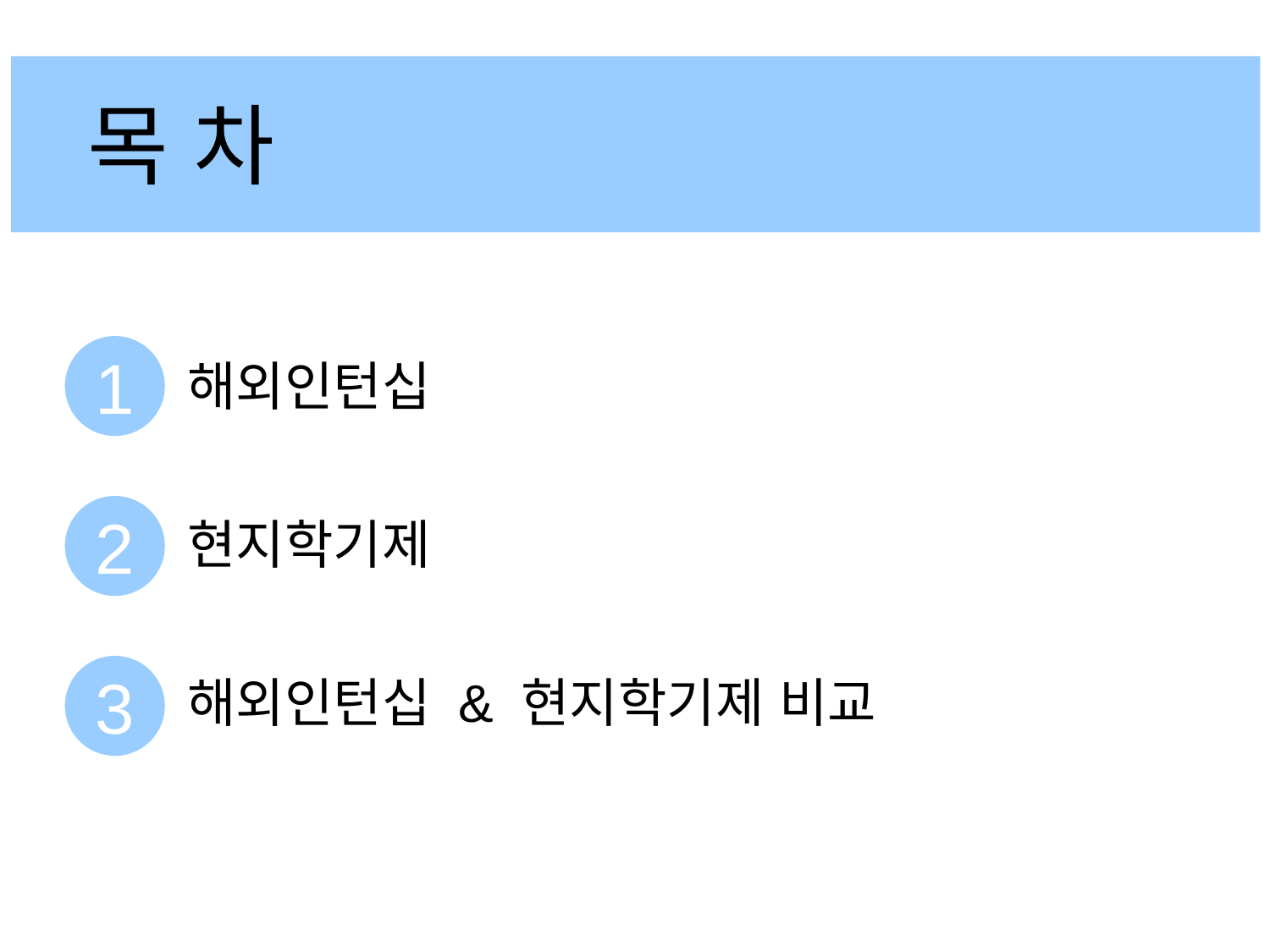

목 차
1
해외인턴십

현지학기제

해외인턴십 & 현지학기제 비교
2
3